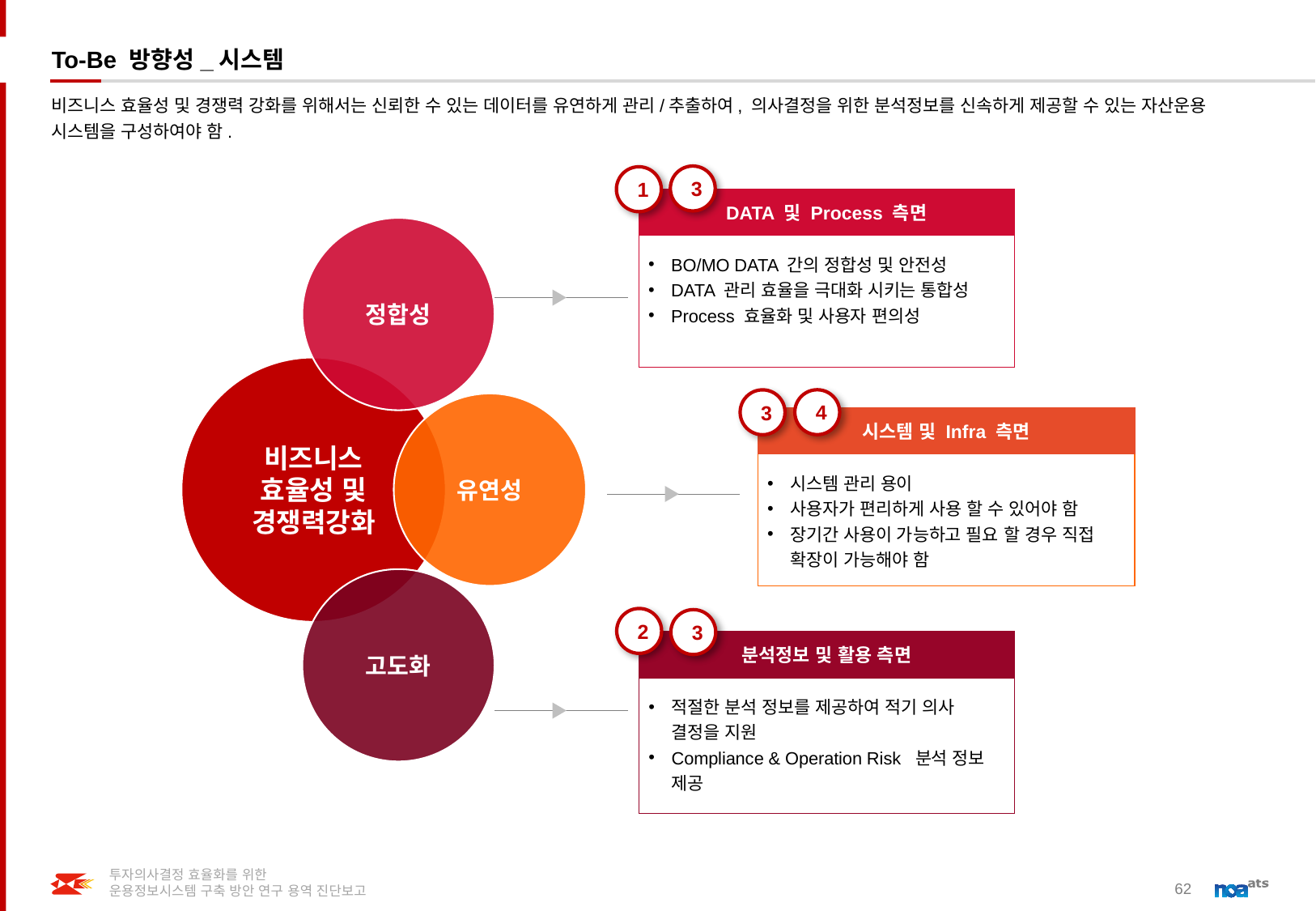

# To-Be 방향성_시스템
비즈니스 효율성 및 경쟁력 강화를 위해서는 신뢰한 수 있는 데이터를 유연하게 관리/추출하여, 의사결정을 위한 분석정보를 신속하게 제공할 수 있는 자산운용 시스템을 구성하여야 함.
3
1
DATA 및 Process 측면
BO/MO DATA 간의 정합성 및 안전성
DATA 관리 효율을 극대화 시키는 통합성
Process 효율화 및 사용자 편의성
4
3
시스템 및 Infra 측면
시스템 관리 용이
사용자가 편리하게 사용 할 수 있어야 함
장기간 사용이 가능하고 필요 할 경우 직접 확장이 가능해야 함
2
3
분석정보 및 활용 측면
적절한 분석 정보를 제공하여 적기 의사 결정을 지원
Compliance & Operation Risk  분석 정보 제공
정합성
유연성
고도화
비즈니스 효율성 및 경쟁력강화